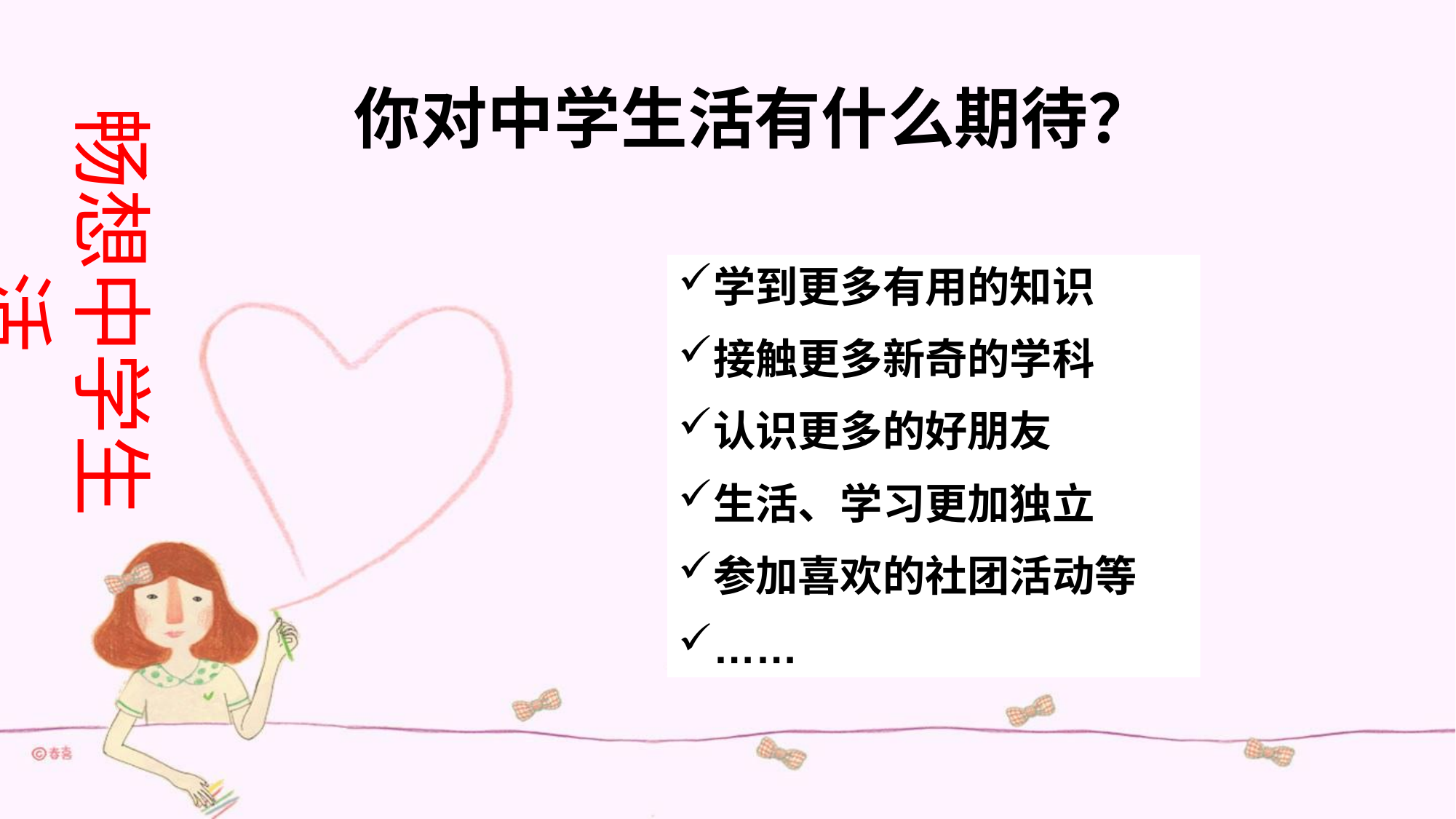

# 你对中学生活有什么期待？
畅想中学生活
学到更多有用的知识
接触更多新奇的学科
认识更多的好朋友
生活、学习更加独立
参加喜欢的社团活动等
……